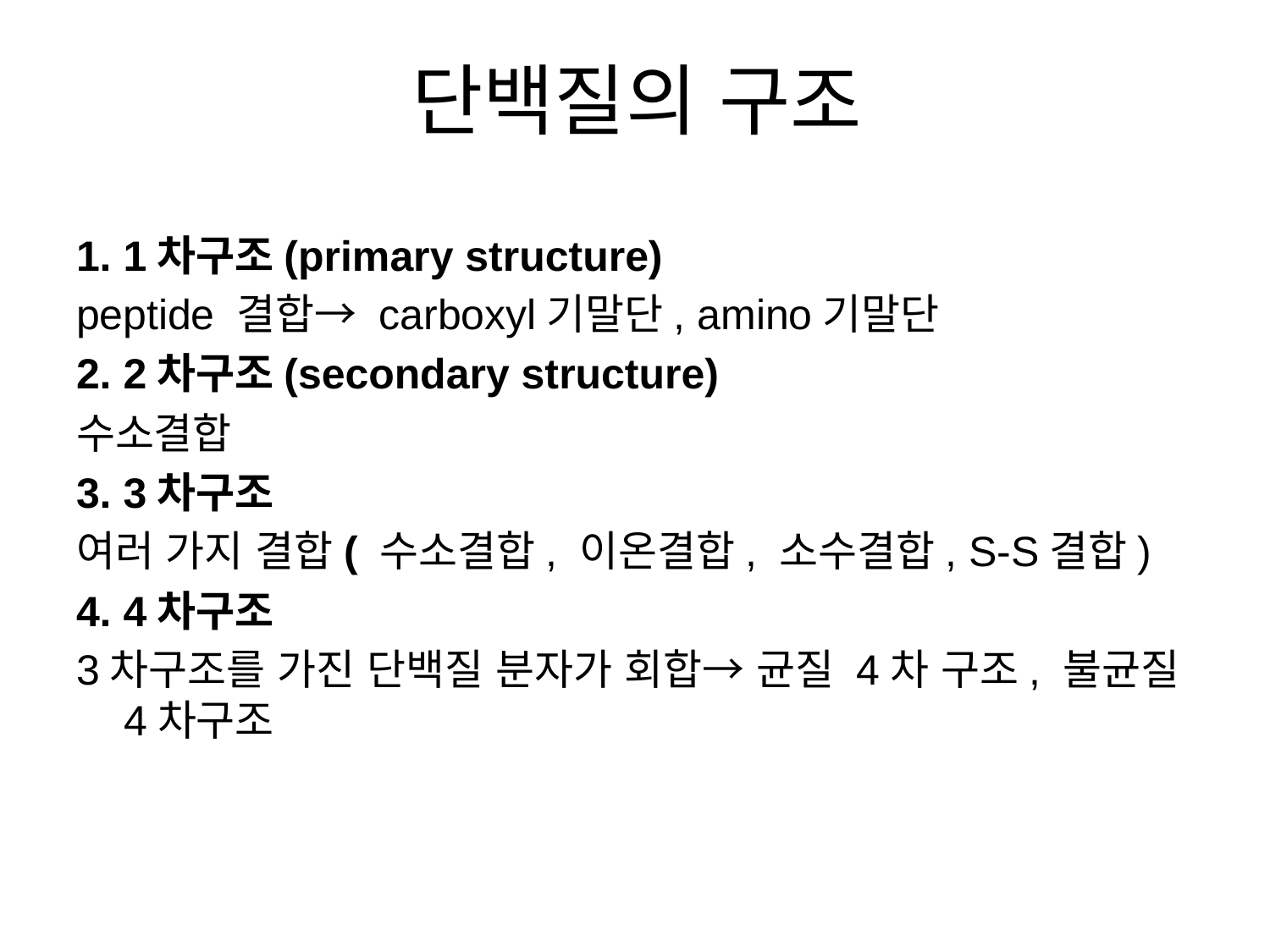

# 단백질의 구조
1. 1차구조(primary structure)
peptide 결합→ carboxyl기말단, amino기말단
2. 2차구조(secondary structure)
수소결합
3. 3차구조
여러 가지 결합( 수소결합, 이온결합, 소수결합, S-S결합)
4. 4차구조
3차구조를 가진 단백질 분자가 회합→ 균질 4차 구조, 불균질 4차구조